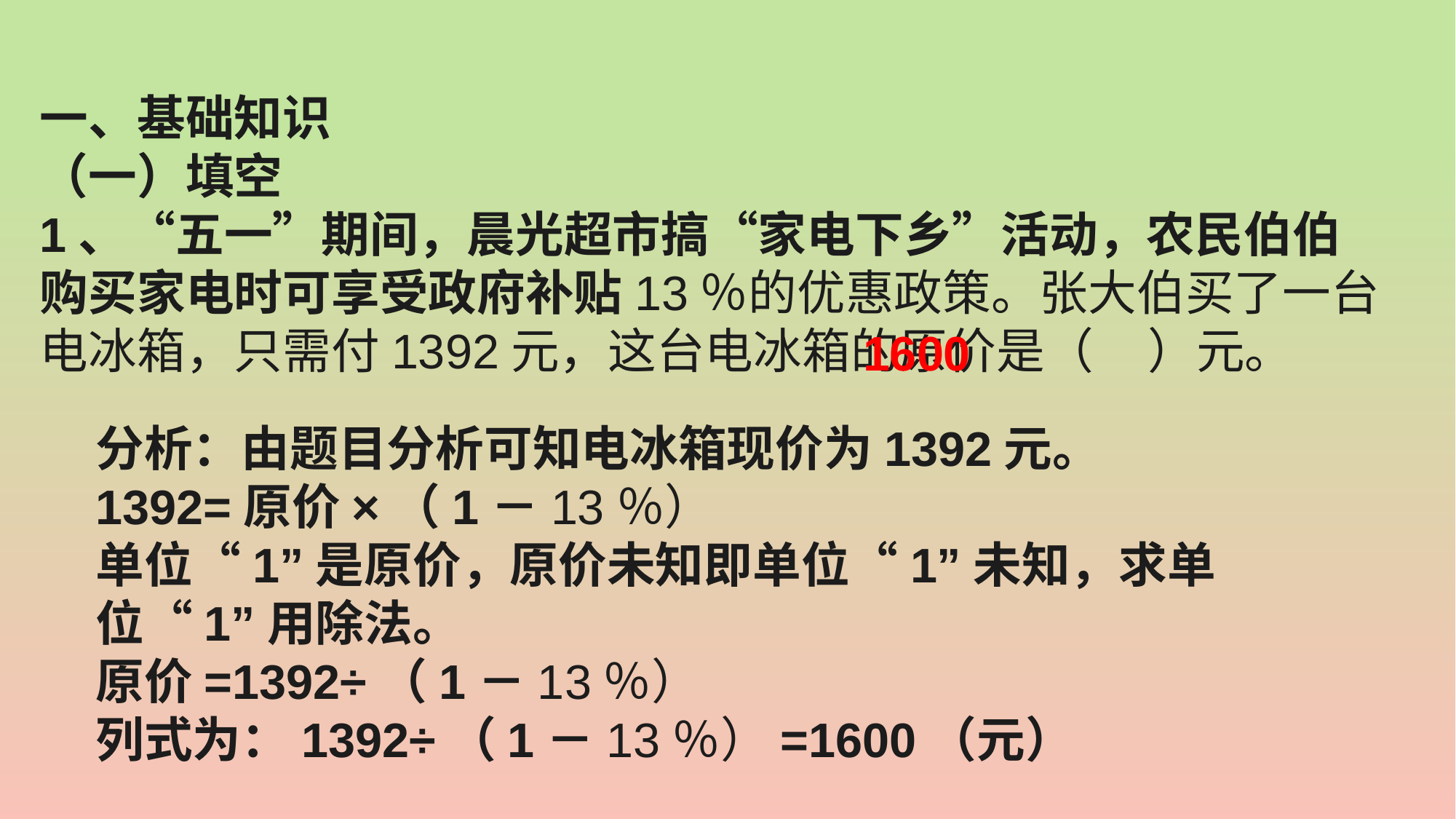

一、基础知识
（一）填空
1、“五一”期间，晨光超市搞“家电下乡”活动，农民伯伯购买家电时可享受政府补贴13％的优惠政策。张大伯买了一台电冰箱，只需付1392元，这台电冰箱的原价是（     ）元。
1600
分析：由题目分析可知电冰箱现价为1392元。
1392=原价×（1－13％）
单位“1”是原价，原价未知即单位“1”未知，求单位“1”用除法。
原价=1392÷（1－13％）
列式为：1392÷（1－13％）=1600（元）